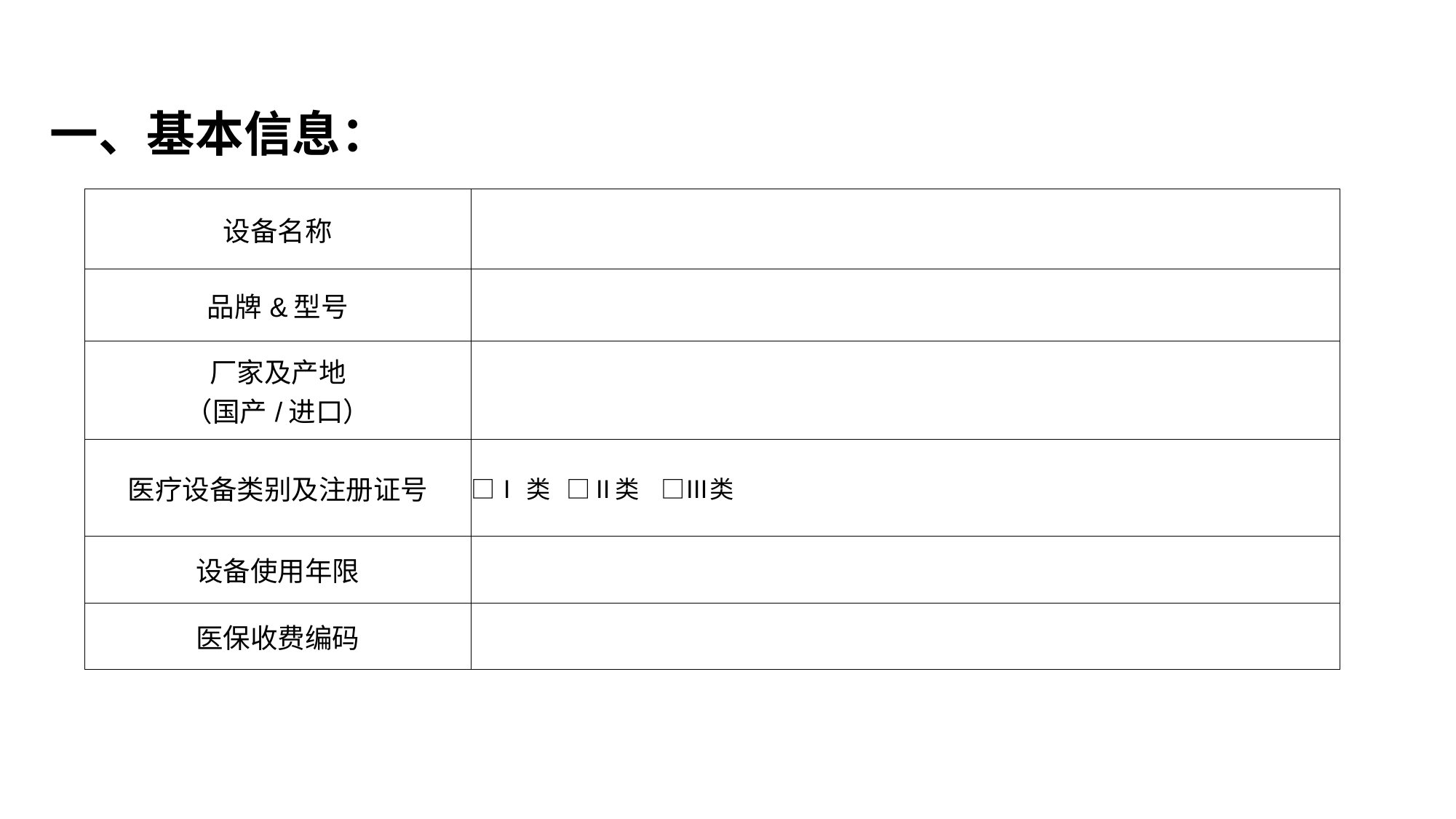

一、基本信息：
| 设备名称 |  |
| --- | --- |
| 品牌&型号 |  |
| 厂家及产地 （国产/进口） |  |
| 医疗设备类别及注册证号 | □Ⅰ类 □Ⅱ类 □Ⅲ类 |
| 设备使用年限 |  |
| 医保收费编码 |  |